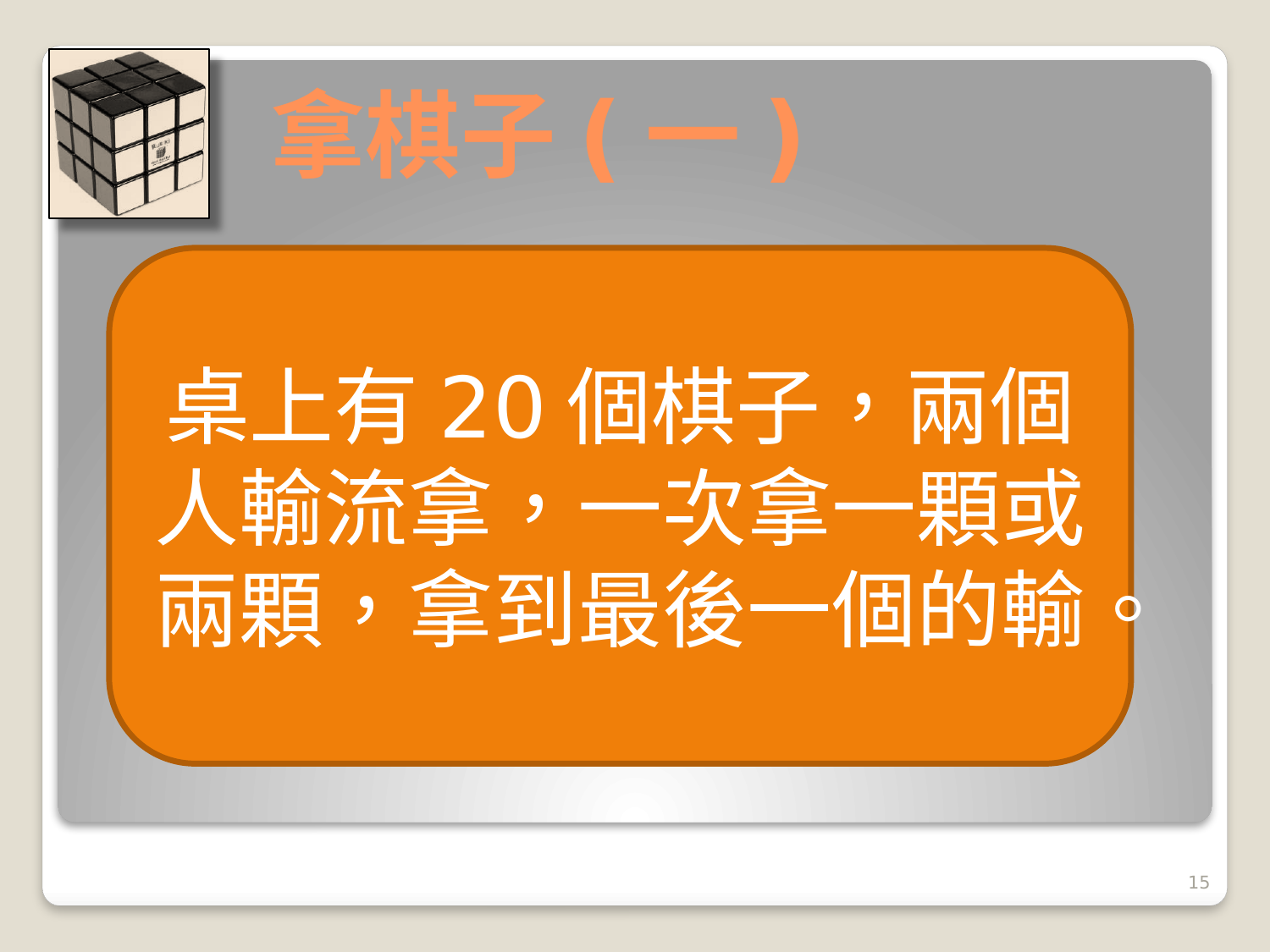

# 拿棋子(一)

桌上有20個棋子，兩個人輸流拿，一次拿一顆或兩顆，拿到最後一個的輸。
15